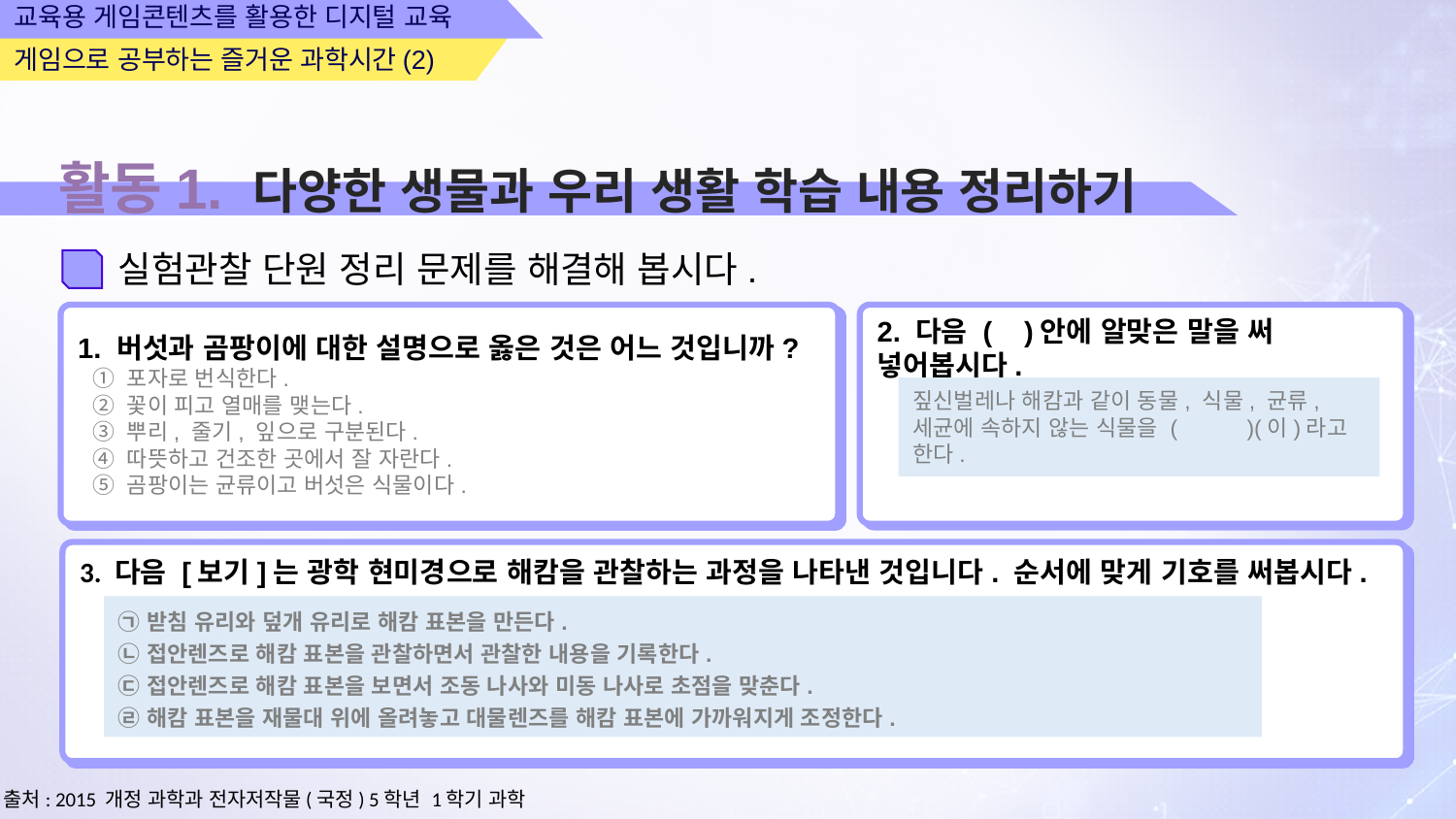

활동1. 다양한 생물과 우리 생활 학습 내용 정리하기

실험관찰 단원 정리 문제를 해결해 봅시다.

1. 버섯과 곰팡이에 대한 설명으로 옳은 것은 어느 것입니까?
① 포자로 번식한다.
② 꽃이 피고 열매를 맺는다.
③ 뿌리, 줄기, 잎으로 구분된다.
④ 따뜻하고 건조한 곳에서 잘 자란다.
⑤ 곰팡이는 균류이고 버섯은 식물이다.
2. 다음 (    )안에 알맞은 말을 써 넣어봅시다.

짚신벌레나 해캄과 같이 동물, 식물, 균류, 세균에 속하지 않는 식물을 (           )(이)라고 한다.
3. 다음 [보기]는 광학 현미경으로 해캄을 관찰하는 과정을 나타낸 것입니다. 순서에 맞게 기호를 써봅시다.

㉠ 받침 유리와 덮개 유리로 해캄 표본을 만든다.
㉡ 접안렌즈로 해캄 표본을 관찰하면서 관찰한 내용을 기록한다.
㉢ 접안렌즈로 해캄 표본을 보면서 조동 나사와 미동 나사로 초점을 맞춘다.
㉣ 해캄 표본을 재물대 위에 올려놓고 대물렌즈를 해캄 표본에 가까워지게 조정한다.
출처: 2015 개정 과학과 전자저작물(국정) 5학년 1학기 과학